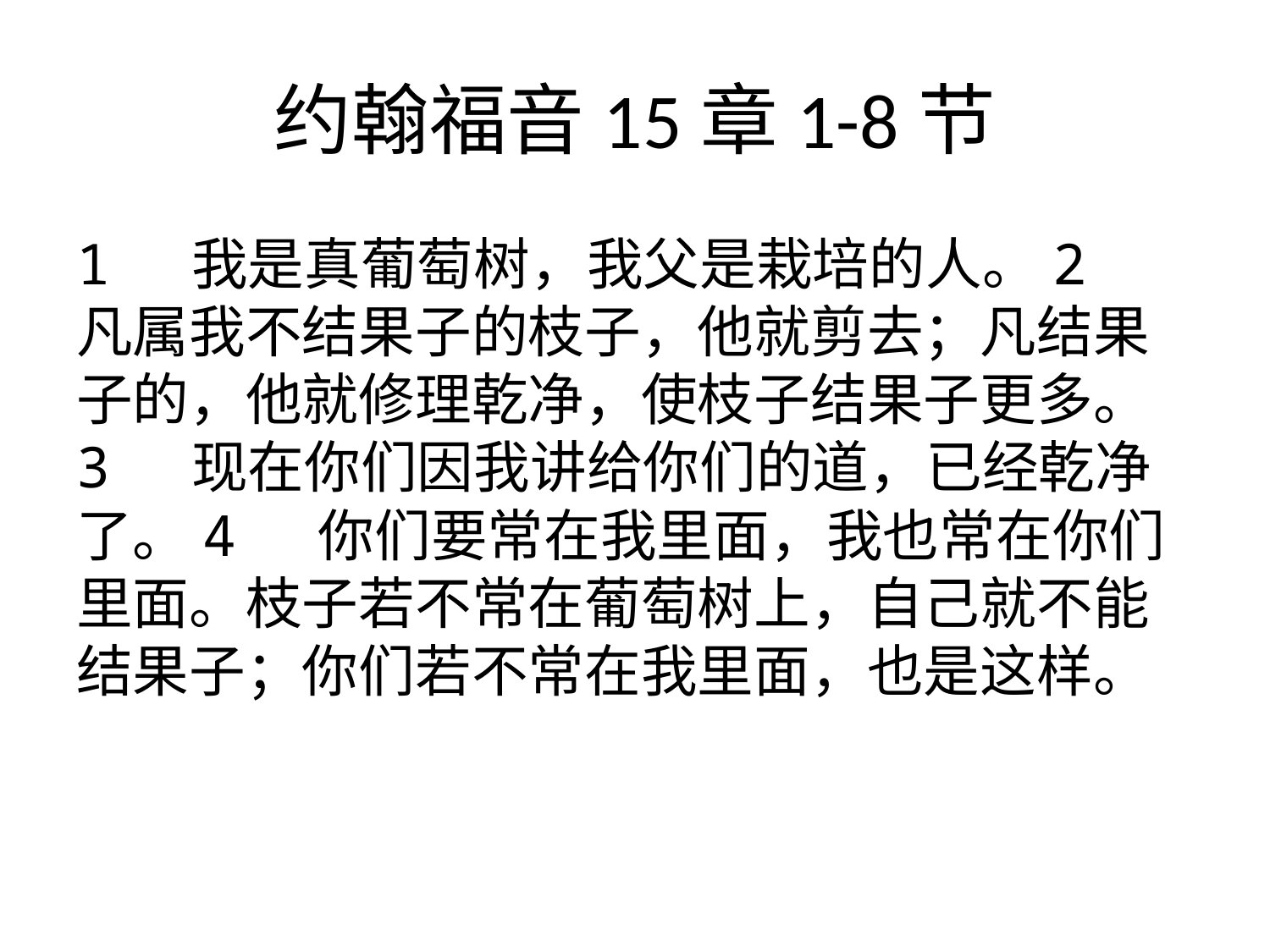

# 约翰福音15章1-8节
1  我是真葡萄树，我父是栽培的人。2  凡属我不结果子的枝子，他就剪去；凡结果子的，他就修理乾净，使枝子结果子更多。3  现在你们因我讲给你们的道，已经乾净了。4  你们要常在我里面，我也常在你们里面。枝子若不常在葡萄树上，自己就不能结果子；你们若不常在我里面，也是这样。